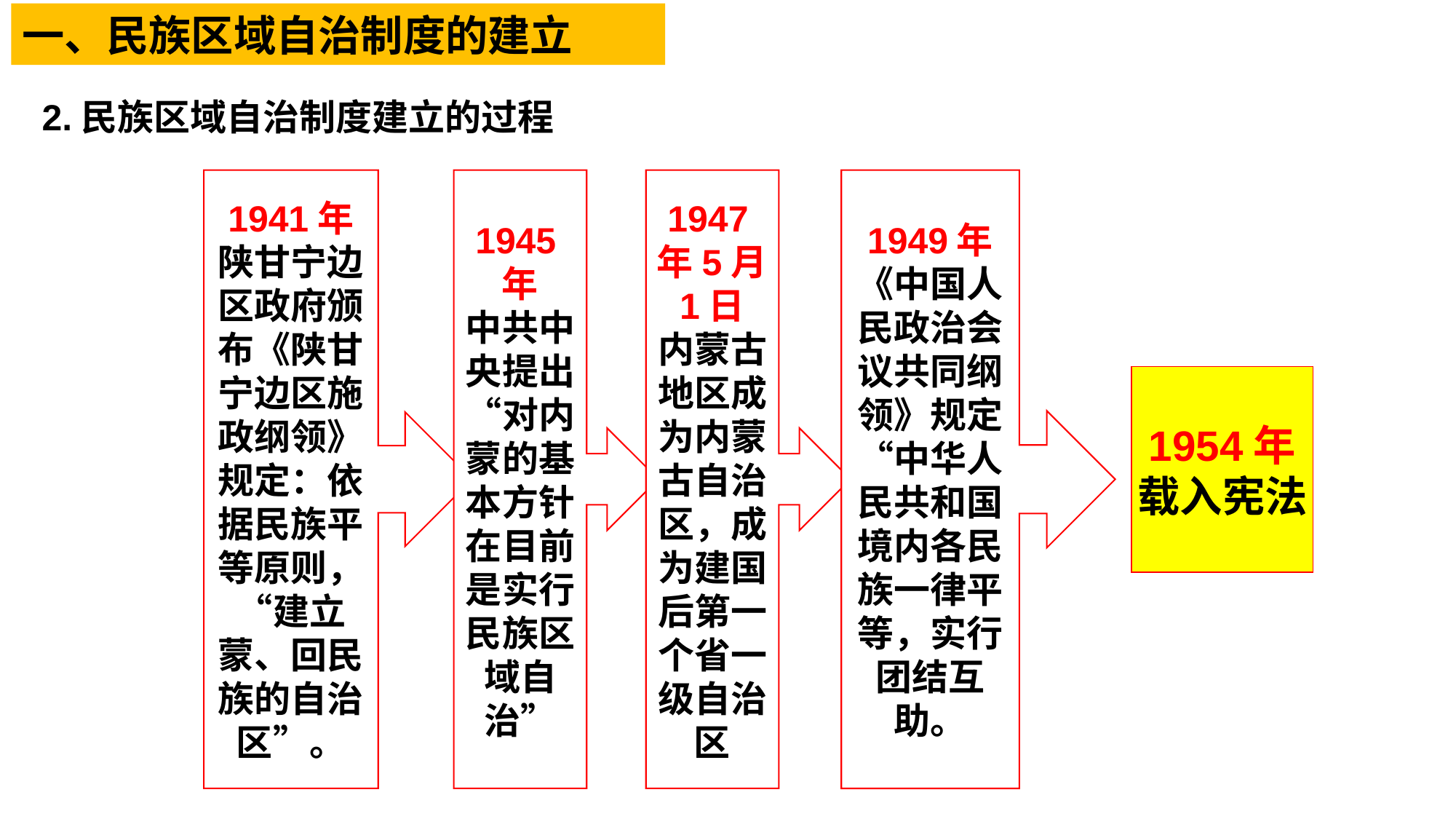

一、民族区域自治制度的建立
2.民族区域自治制度建立的过程
1941年
陕甘宁边区政府颁布《陕甘宁边区施政纲领》规定：依据民族平等原则，“建立蒙、回民族的自治区”。
1945年
中共中央提出“对内蒙的基本方针在目前是实行民族区域自治”
1947年5月1日
内蒙古地区成为内蒙古自治区，成为建国后第一个省一级自治区
1949年《中国人民政治会议共同纲领》规定“中华人民共和国境内各民族一律平等，实行团结互助。
1954年
载入宪法